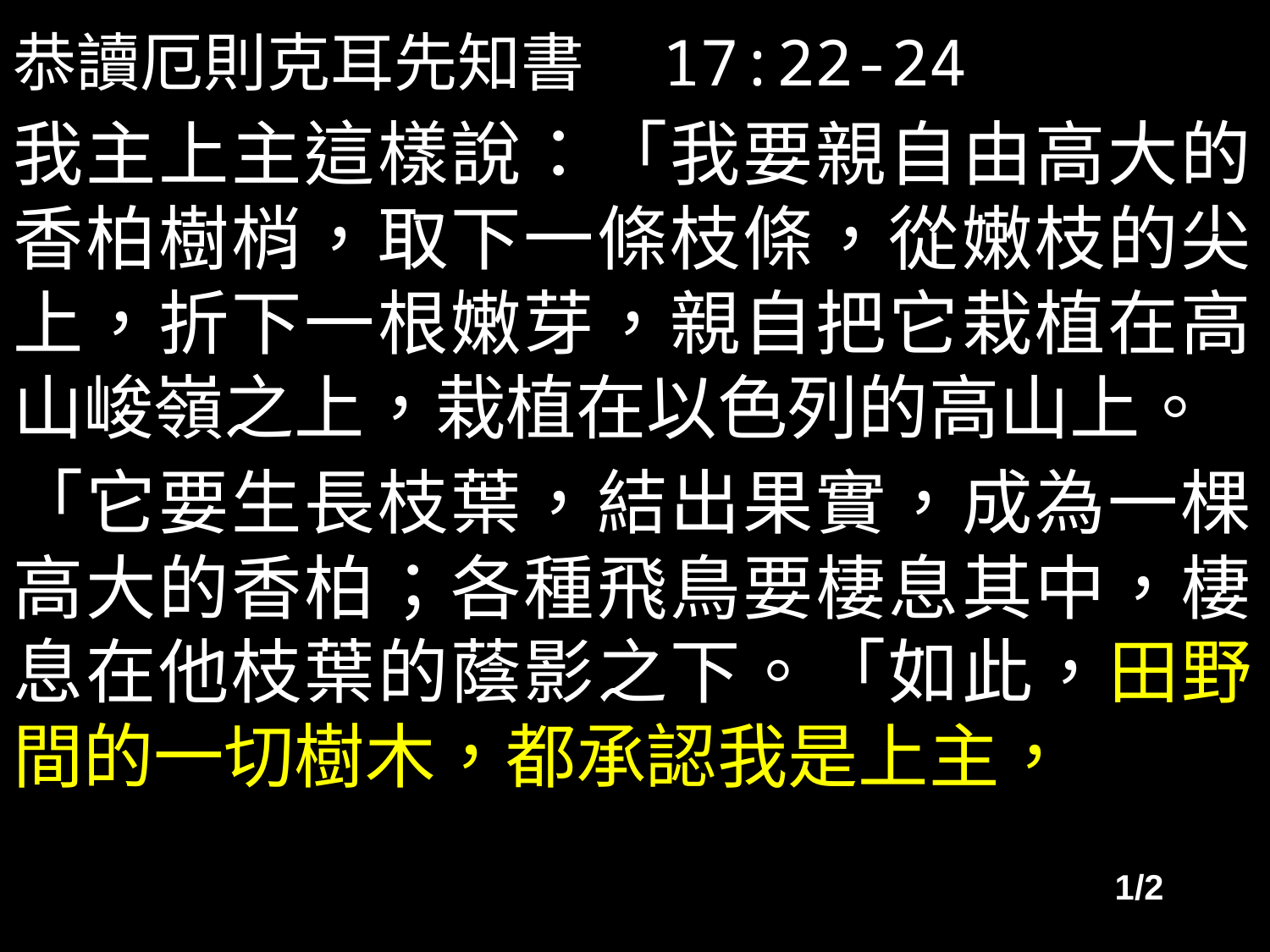

恭讀厄則克耳先知書　17:22-24
我主上主這樣說：「我要親自由高大的香柏樹梢，取下一條枝條，從嫩枝的尖上，折下一根嫩芽，親自把它栽植在高山峻嶺之上，栽植在以色列的高山上。
「它要生長枝葉，結出果實，成為一棵高大的香柏；各種飛鳥要棲息其中，棲息在他枝葉的蔭影之下。「如此，田野間的一切樹木，都承認我是上主，
1/2